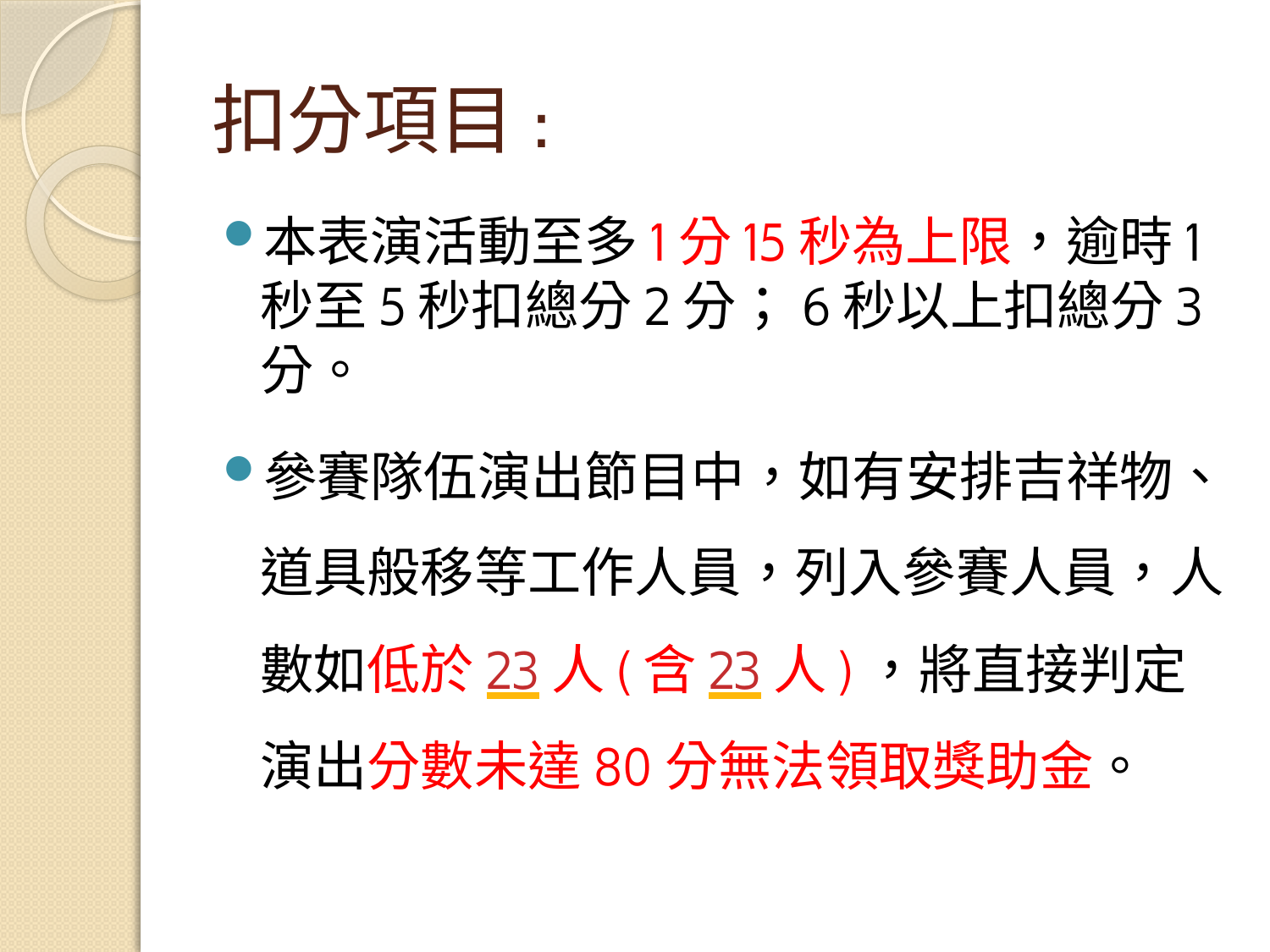

# 扣分項目:
本表演活動至多1分15秒為上限，逾時1秒至5秒扣總分2分；6秒以上扣總分3分。
參賽隊伍演出節目中，如有安排吉祥物、道具般移等工作人員，列入參賽人員，人數如低於23人(含23人)，將直接判定演出分數未達80分無法領取獎助金。